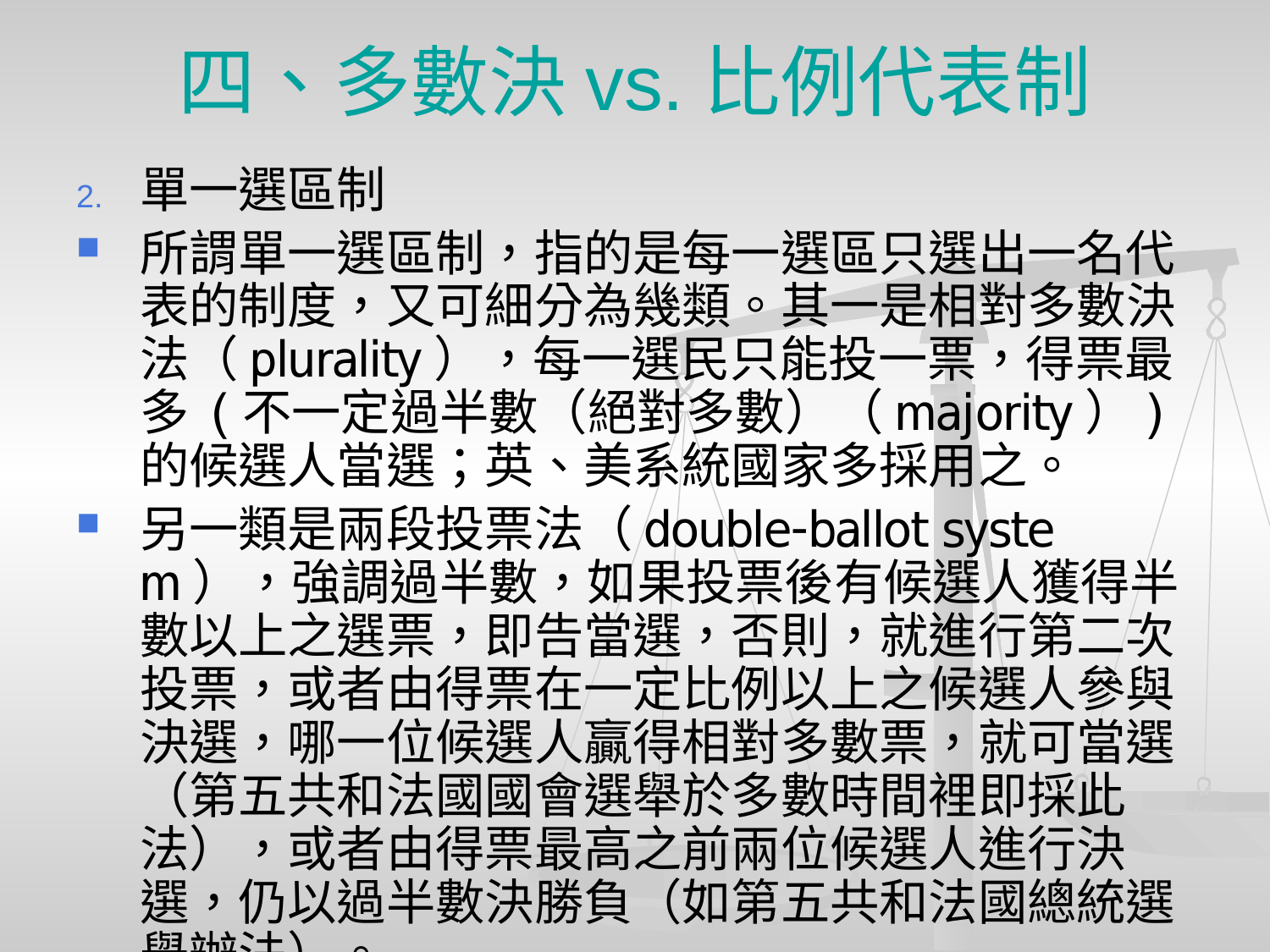

# 四、多數決vs.比例代表制
單一選區制
所謂單一選區制，指的是每一選區只選出一名代表的制度，又可細分為幾類。其一是相對多數決法（plurality），每一選民只能投一票，得票最多 (不一定過半數（絕對多數）（majority）)的候選人當選；英、美系統國家多採用之。
另一類是兩段投票法（double-ballot system），強調過半數，如果投票後有候選人獲得半數以上之選票，即告當選，否則，就進行第二次投票，或者由得票在一定比例以上之候選人參與決選，哪一位候選人贏得相對多數票，就可當選（第五共和法國國會選舉於多數時間裡即採此法），或者由得票最高之前兩位候選人進行決選，仍以過半數決勝負（如第五共和法國總統選舉辦法）。